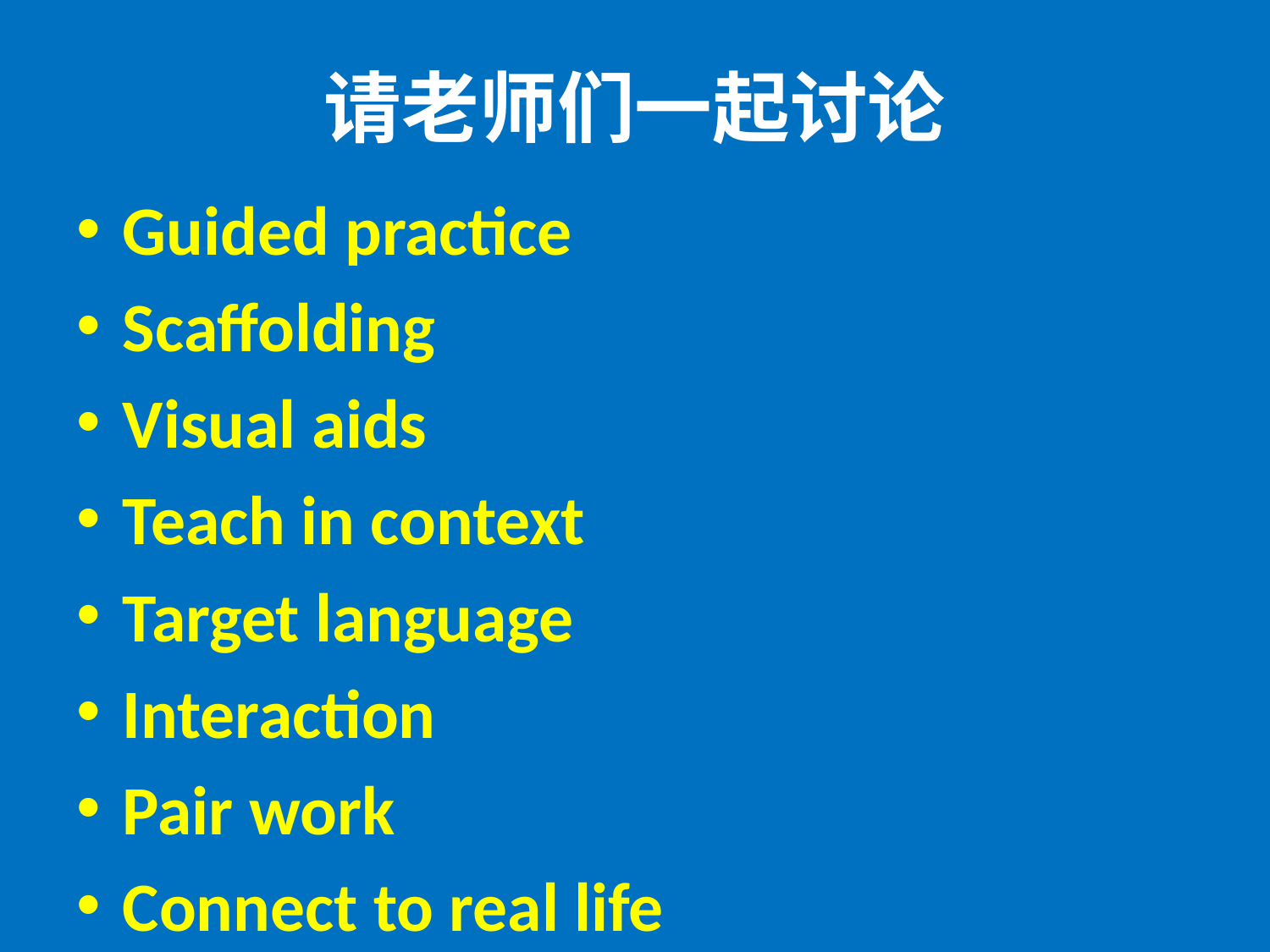

# 请老师们一起讨论
Guided practice
Scaffolding
Visual aids
Teach in context
Target language
Interaction
Pair work
Connect to real life